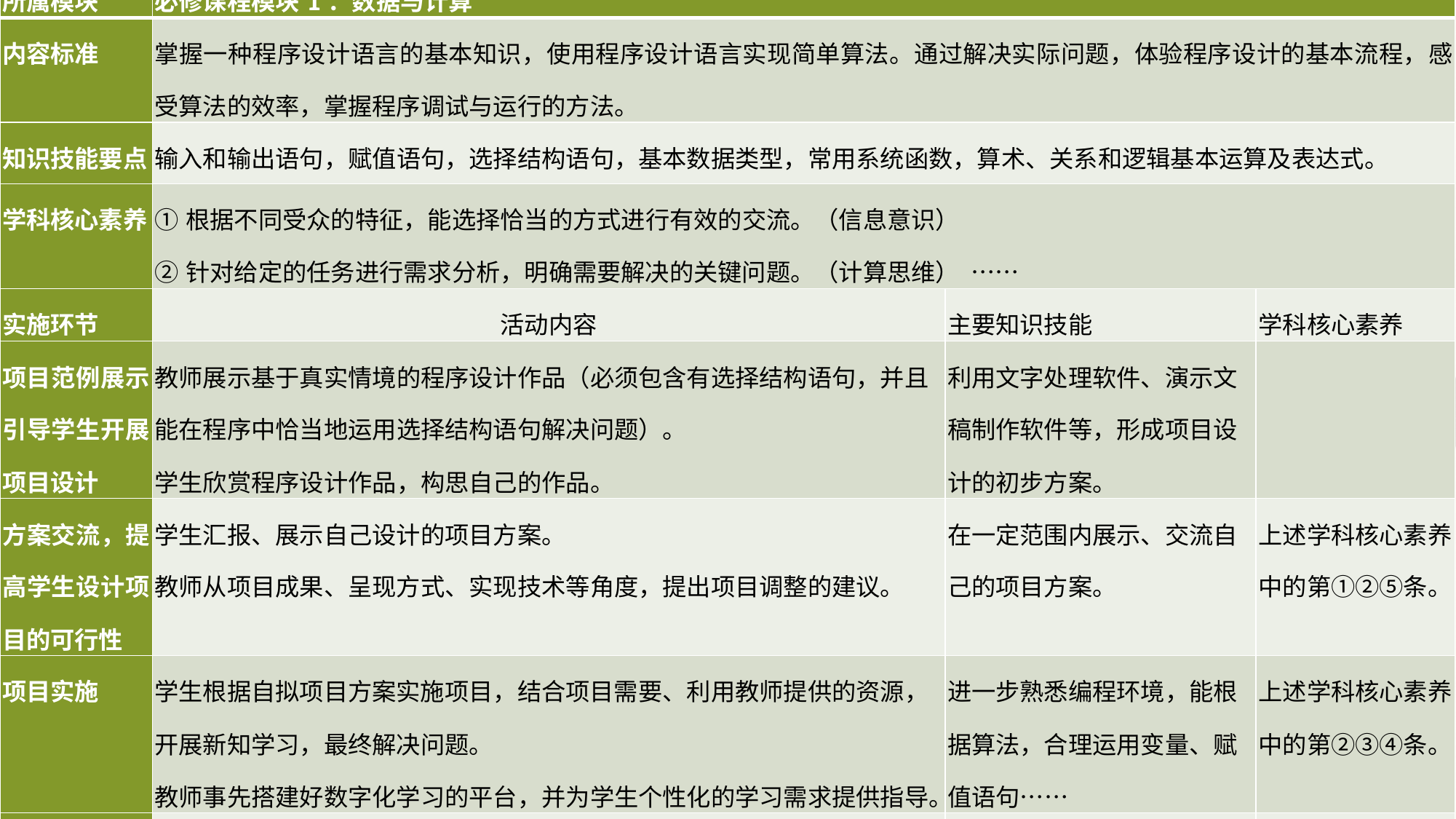

| 所属模块 | 必修课程模块1：数据与计算 |  |  |
| --- | --- | --- | --- |
| 内容标准 | 掌握一种程序设计语言的基本知识，使用程序设计语言实现简单算法。通过解决实际问题，体验程序设计的基本流程，感受算法的效率，掌握程序调试与运行的方法。 |  |  |
| 知识技能要点 | 输入和输出语句，赋值语句，选择结构语句，基本数据类型，常用系统函数，算术、关系和逻辑基本运算及表达式。 |  |  |
| 学科核心素养 | ①根据不同受众的特征，能选择恰当的方式进行有效的交流。（信息意识） ②针对给定的任务进行需求分析，明确需要解决的关键问题。（计算思维） …… |  |  |
| 实施环节 | 活动内容 | 主要知识技能 | 学科核心素养 |
| 项目范例展示，引导学生开展项目设计 | 教师展示基于真实情境的程序设计作品（必须包含有选择结构语句，并且能在程序中恰当地运用选择结构语句解决问题）。 学生欣赏程序设计作品，构思自己的作品。 | 利用文字处理软件、演示文稿制作软件等，形成项目设计的初步方案。 |  |
| 方案交流，提高学生设计项目的可行性 | 学生汇报、展示自己设计的项目方案。 教师从项目成果、呈现方式、实现技术等角度，提出项目调整的建议。 | 在一定范围内展示、交流自己的项目方案。 | 上述学科核心素养中的第①②⑤条。 |
| 项目实施 | 学生根据自拟项目方案实施项目，结合项目需要、利用教师提供的资源，开展新知学习，最终解决问题。 教师事先搭建好数字化学习的平台，并为学生个性化的学习需求提供指导。 | 进一步熟悉编程环境，能根据算法，合理运用变量、赋值语句…… | 上述学科核心素养中的第②③④条。 |
| 项目交流评价 | 组织学生通过多种数字化平台提交作品及相关文档（设计思想、技术文档、交流文稿等），开展项目成果的交流与评价，并选择典型成果进行课堂展示和交流评价。 | 撰写项目成果的相关文档，有效组织需要提交的材料并完成正确提交，在撰写交流文稿时开展自我评价，在网络互评中开展互评。 | 上述学科核心素养中的第④⑤条。 |